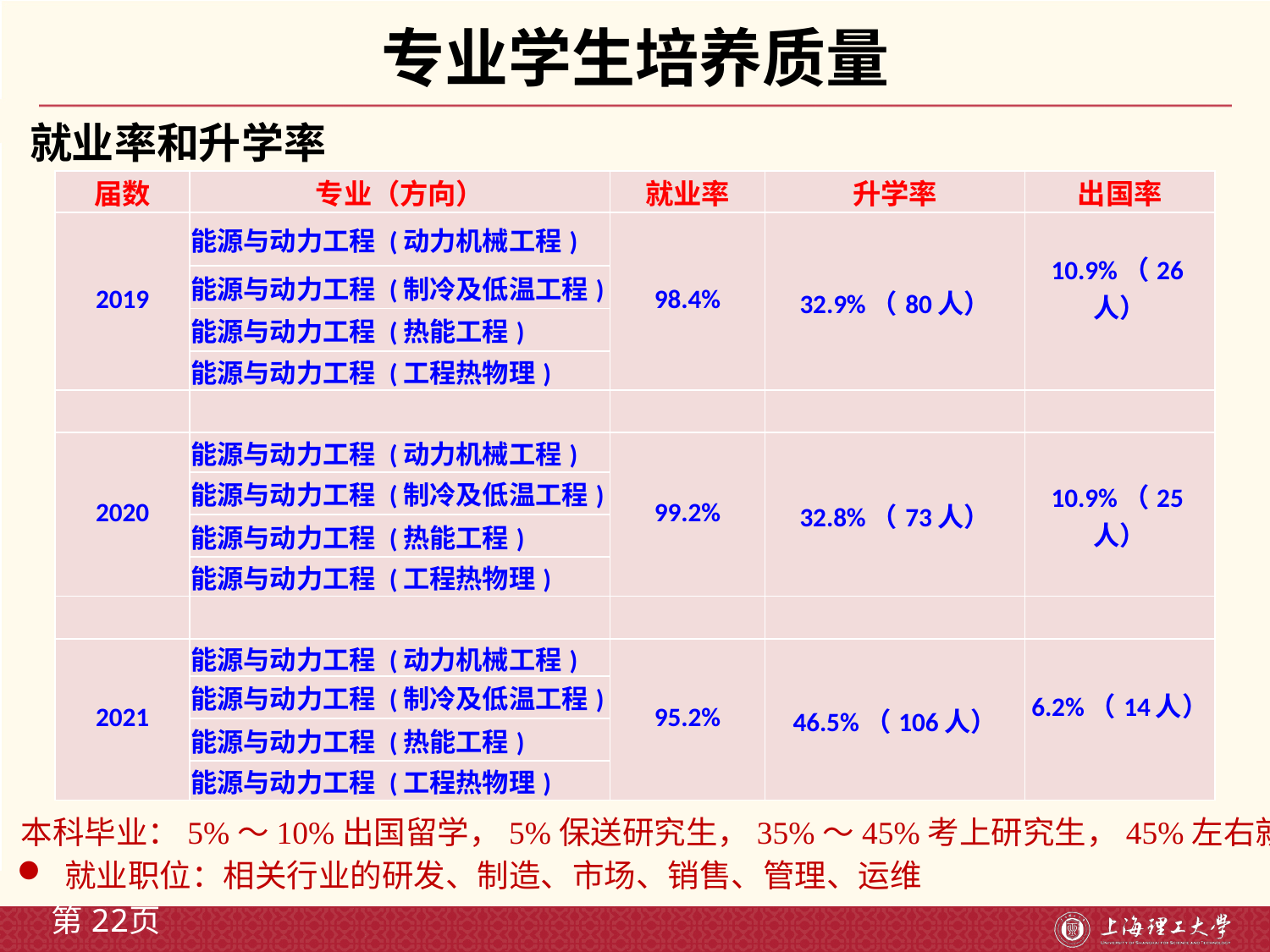

# 专业学生培养质量
就业率和升学率
| 届数 | 专业（方向） | 就业率 | 升学率 | 出国率 |
| --- | --- | --- | --- | --- |
| 2019 | 能源与动力工程 (动力机械工程) | 98.4% | 32.9%（80人） | 10.9%（26人） |
|  | 能源与动力工程 (制冷及低温工程) |  |  |  |
|  | 能源与动力工程 (热能工程) |  |  |  |
|  | 能源与动力工程 (工程热物理) |  |  |  |
|  |  |  |  |  |
| 2020 | 能源与动力工程 (动力机械工程) | 99.2% | 32.8%（73人） | 10.9%（25人） |
|  | 能源与动力工程 (制冷及低温工程) |  |  |  |
|  | 能源与动力工程 (热能工程) |  |  |  |
|  | 能源与动力工程 (工程热物理) |  |  |  |
|  |  |  |  |  |
| 2021 | 能源与动力工程 (动力机械工程) | 95.2% | 46.5%（106人） | 6.2%（14人） |
|  | 能源与动力工程 (制冷及低温工程) |  |  |  |
|  | 能源与动力工程 (热能工程) |  |  |  |
|  | 能源与动力工程 (工程热物理) |  |  |  |
本科毕业：5%～10%出国留学，5%保送研究生，35%～45%考上研究生，45%左右就业
就业职位：相关行业的研发、制造、市场、销售、管理、运维
第22页